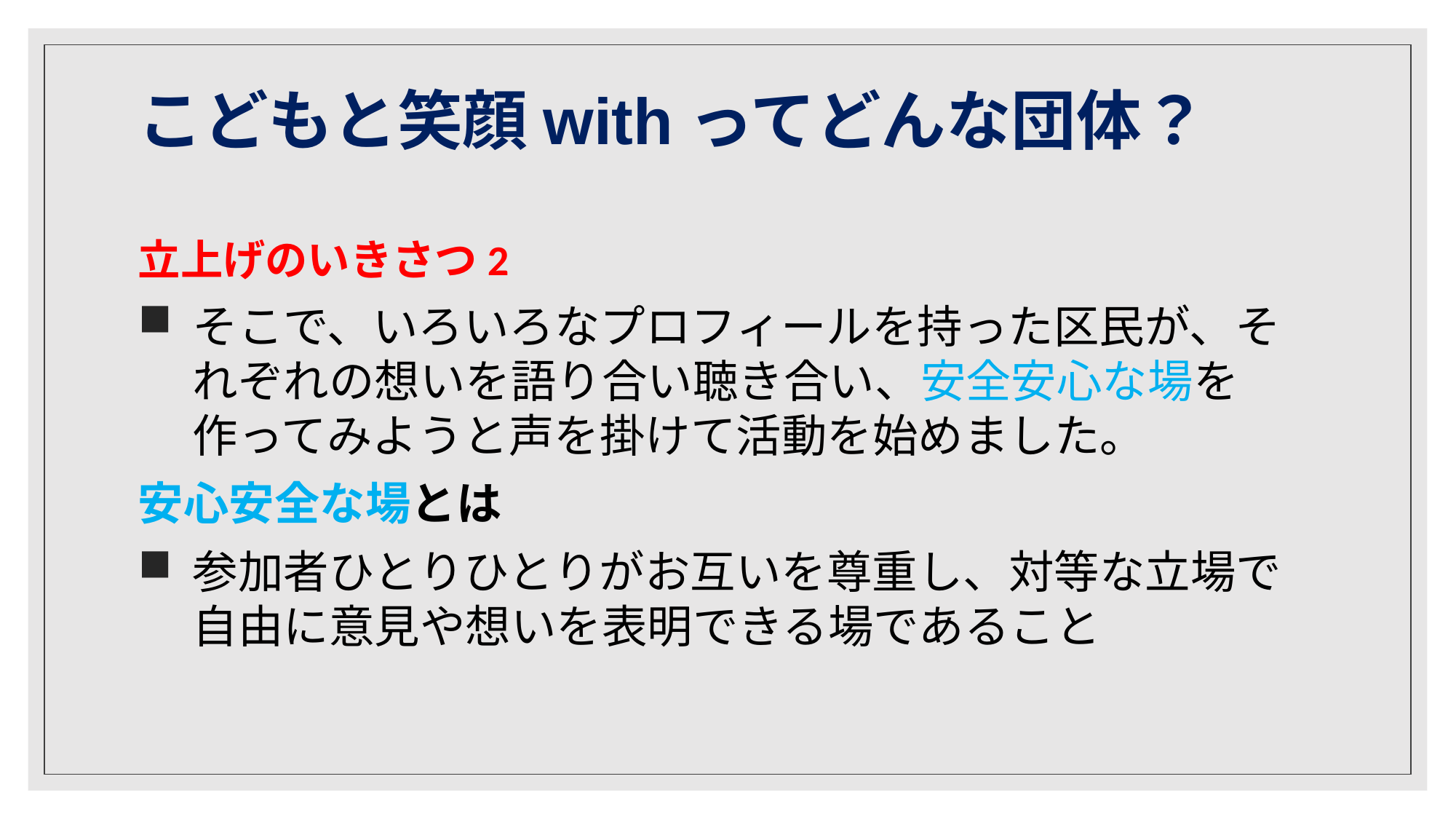

# こどもと笑顔withってどんな団体？
立上げのいきさつ2
そこで、いろいろなプロフィールを持った区民が、それぞれの想いを語り合い聴き合い、安全安心な場を作ってみようと声を掛けて活動を始めました。
安心安全な場とは
参加者ひとりひとりがお互いを尊重し、対等な立場で自由に意見や想いを表明できる場であること